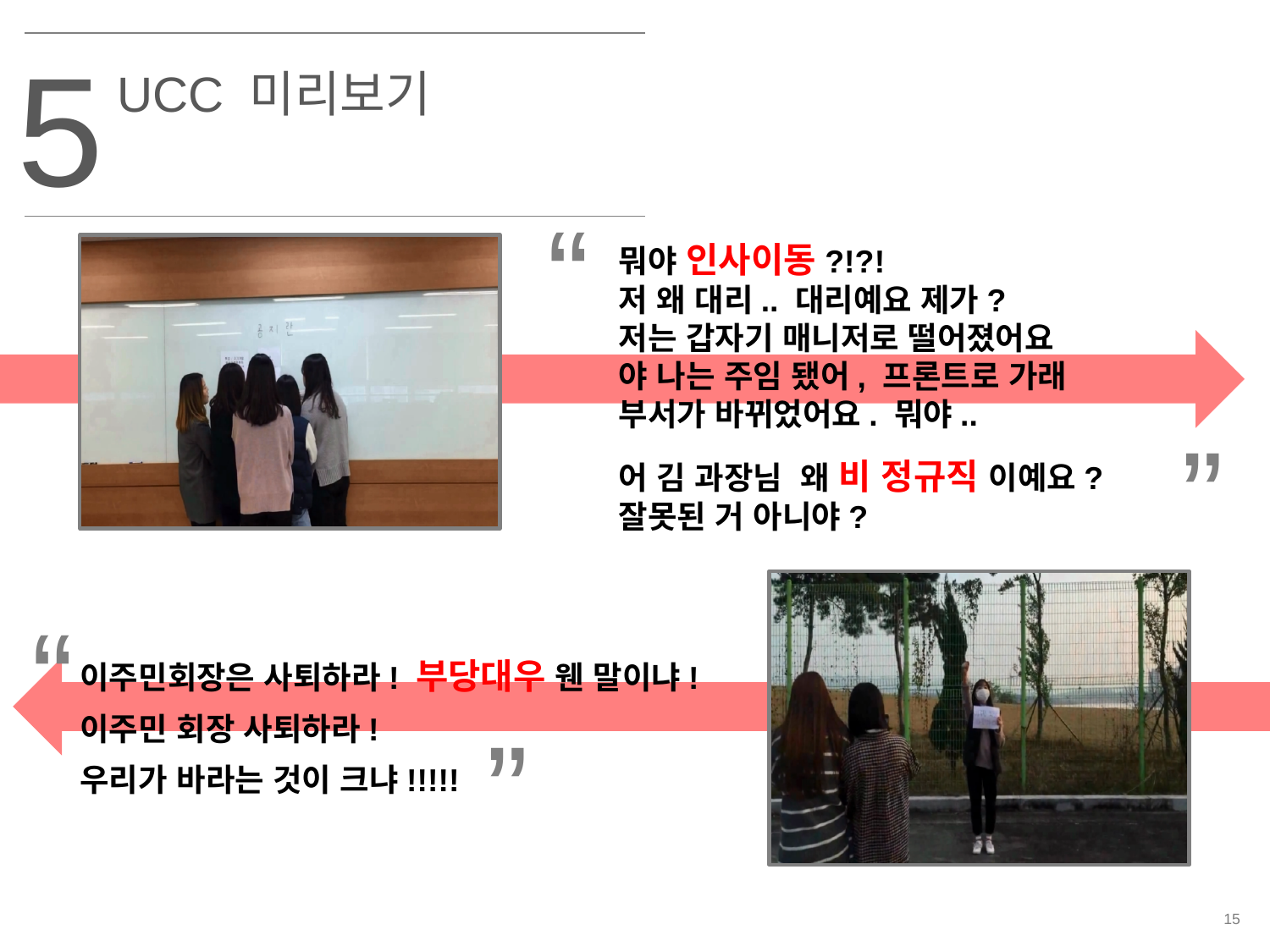

5
UCC 미리보기
“
뭐야 인사이동?!?!
저 왜 대리.. 대리예요 제가?
저는 갑자기 매니저로 떨어졌어요
야 나는 주임 됐어, 프론트로 가래
부서가 바뀌었어요. 뭐야..

어 김 과장님  왜 비 정규직 이예요? 잘못된 거 아니야?

”

“
이주민회장은 사퇴하라! 부당대우 웬 말이냐!

이주민 회장 사퇴하라!

우리가 바라는 것이 크냐!!!!!
”